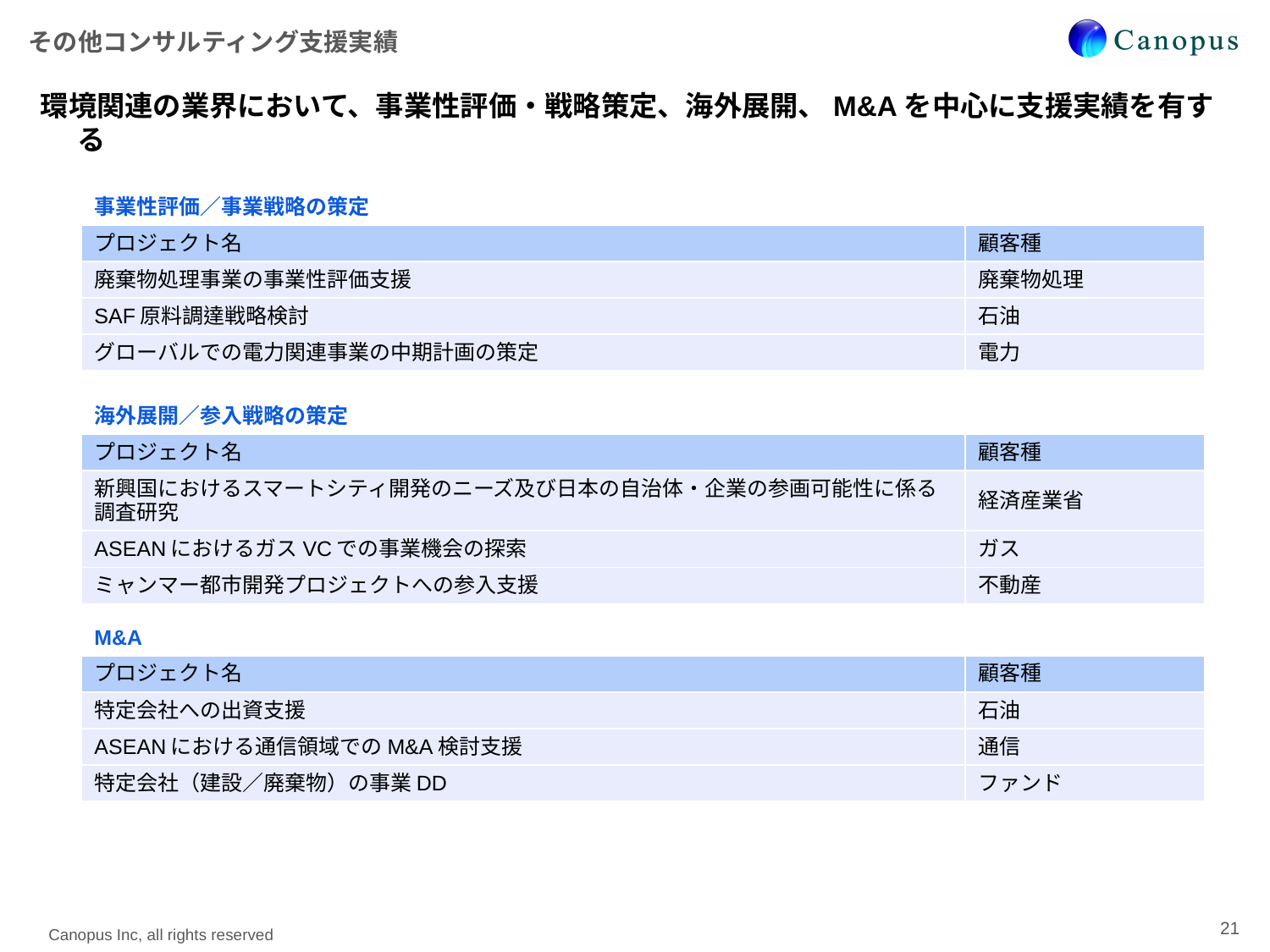

その他コンサルティング支援実績
環境関連の業界において、事業性評価・戦略策定、海外展開、M&Aを中心に支援実績を有する
| 事業性評価／事業戦略の策定 |  |
| --- | --- |
| プロジェクト名 | 顧客種 |
| 廃棄物処理事業の事業性評価支援 | 廃棄物処理 |
| SAF原料調達戦略検討 | 石油 |
| グローバルでの電力関連事業の中期計画の策定 | 電力 |
| 海外展開／参入戦略の策定 |  |
| --- | --- |
| プロジェクト名 | 顧客種 |
| 新興国におけるスマートシティ開発のニーズ及び日本の自治体・企業の参画可能性に係る調査研究 | 経済産業省 |
| ASEANにおけるガスVCでの事業機会の探索 | ガス |
| ミャンマー都市開発プロジェクトへの参入支援 | 不動産 |
| M&A |  |
| --- | --- |
| プロジェクト名 | 顧客種 |
| 特定会社への出資支援 | 石油 |
| ASEANにおける通信領域でのM&A検討支援 | 通信 |
| 特定会社（建設／廃棄物）の事業DD | ファンド |
21